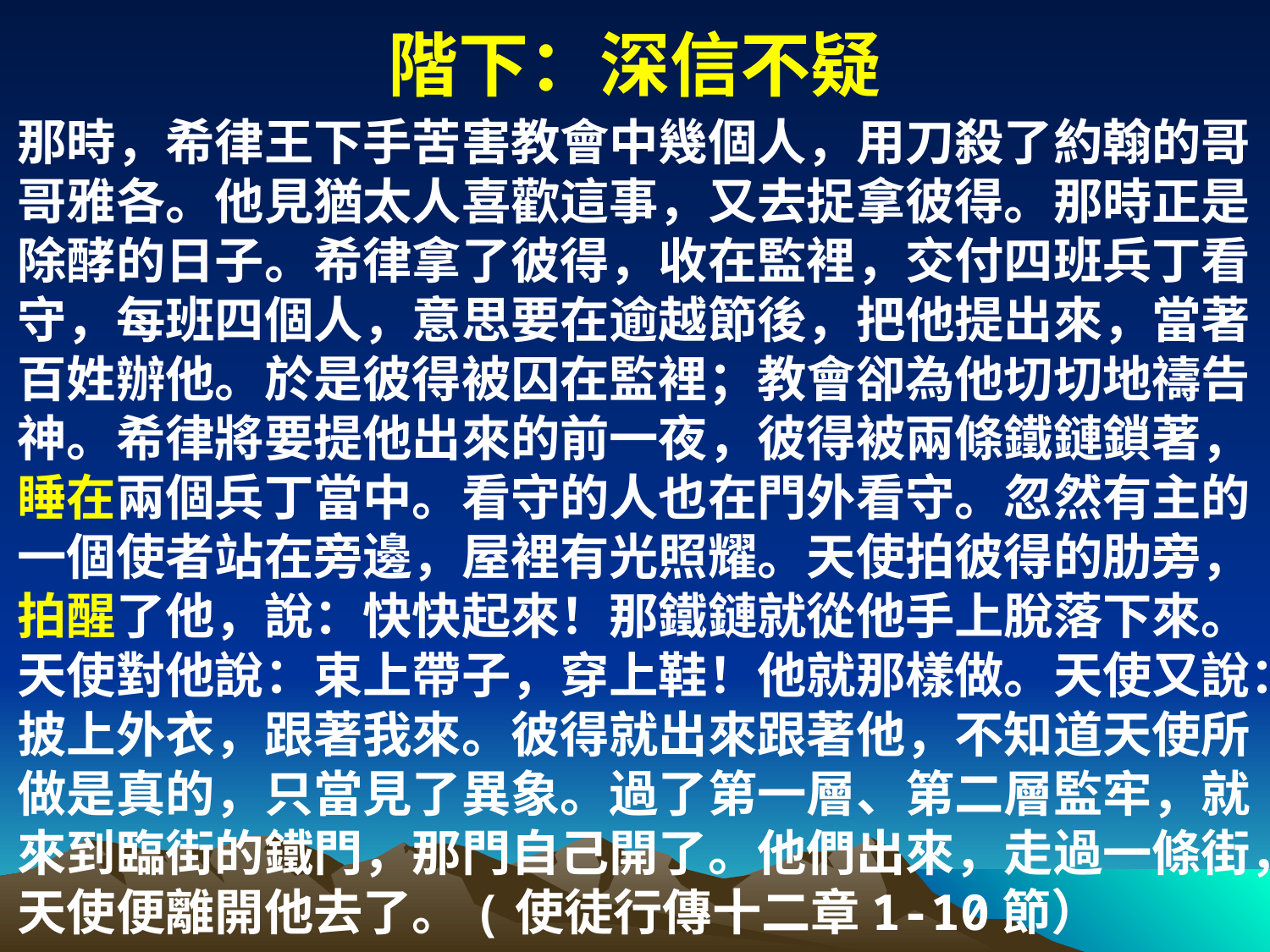

# 階下：深信不疑
那時，希律王下手苦害教會中幾個人，用刀殺了約翰的哥哥雅各。他見猶太人喜歡這事，又去捉拿彼得。那時正是除酵的日子。希律拿了彼得，收在監裡，交付四班兵丁看守，每班四個人，意思要在逾越節後，把他提出來，當著百姓辦他。於是彼得被囚在監裡；教會卻為他切切地禱告神。希律將要提他出來的前一夜，彼得被兩條鐵鏈鎖著，睡在兩個兵丁當中。看守的人也在門外看守。忽然有主的一個使者站在旁邊，屋裡有光照耀。天使拍彼得的肋旁，拍醒了他，說：快快起來！那鐵鏈就從他手上脫落下來。天使對他說：束上帶子，穿上鞋！他就那樣做。天使又說：披上外衣，跟著我來。彼得就出來跟著他，不知道天使所做是真的，只當見了異象。過了第一層、第二層監牢，就來到臨街的鐵門，那門自己開了。他們出來，走過一條街，天使便離開他去了。(使徒行傳十二章1-10節）